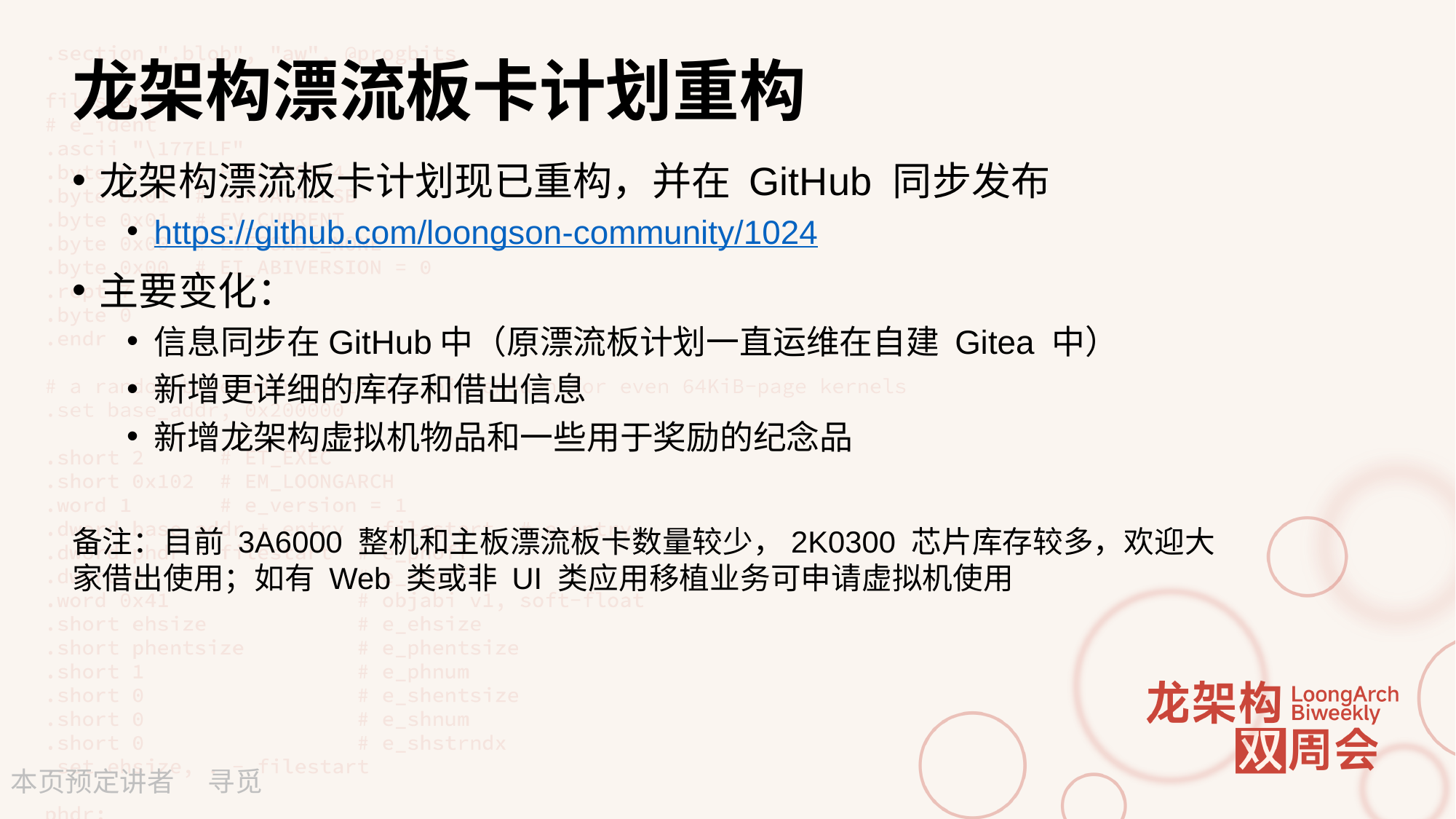

# 龙架构漂流板卡计划重构
龙架构漂流板卡计划现已重构，并在 GitHub 同步发布
https://github.com/loongson-community/1024
主要变化：
信息同步在GitHub中（原漂流板计划一直运维在自建 Gitea 中）
新增更详细的库存和借出信息
新增龙架构虚拟机物品和一些用于奖励的纪念品

备注：目前 3A6000 整机和主板漂流板卡数量较少，2K0300 芯片库存较多，欢迎大家借出使用；如有 Web 类或非 UI 类应用移植业务可申请虚拟机使用
寻觅